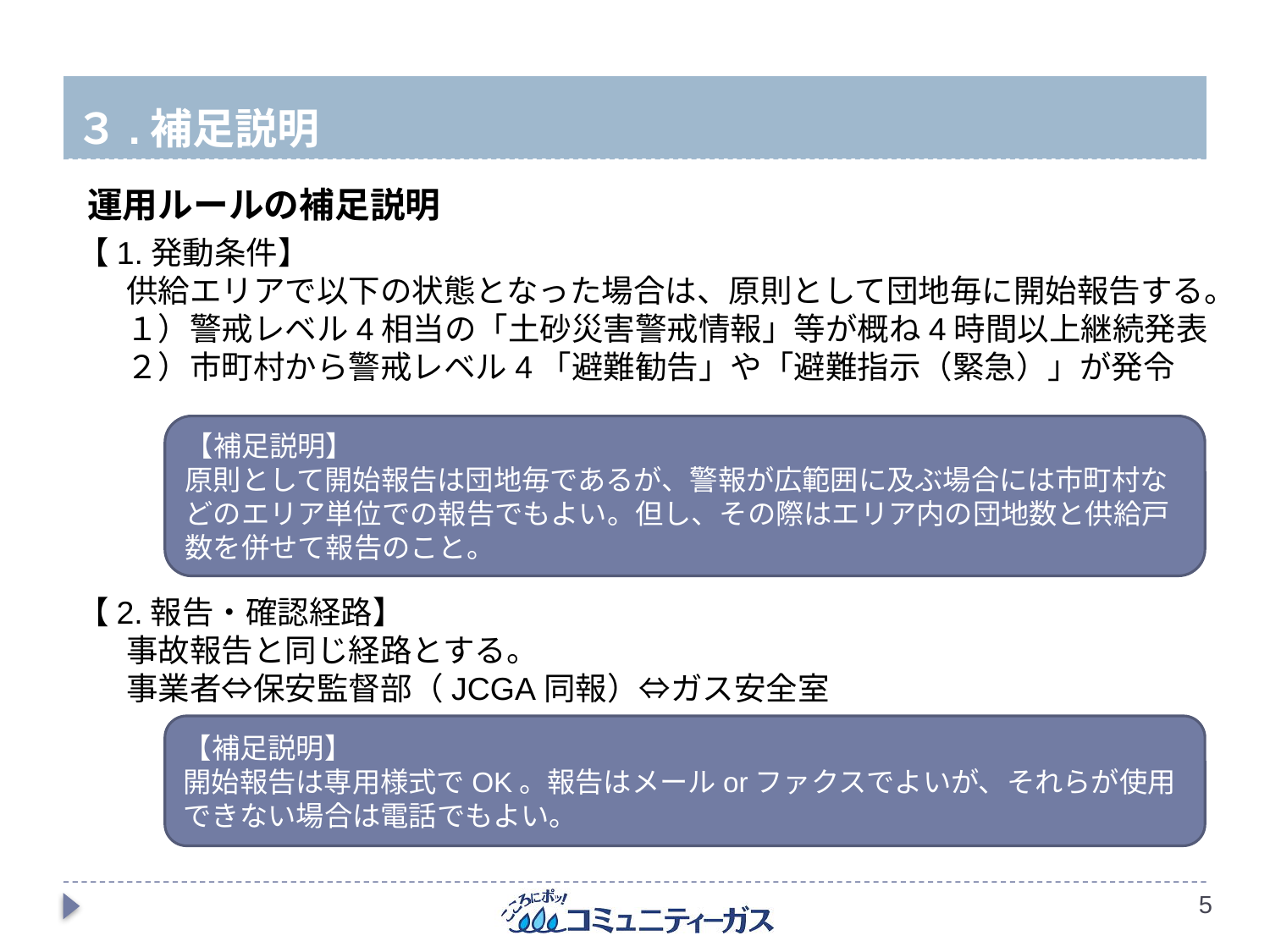

# ３.補足説明
運用ルールの補足説明
【1.発動条件】
供給エリアで以下の状態となった場合は、原則として団地毎に開始報告する。
１）警戒レベル4相当の「土砂災害警戒情報」等が概ね4時間以上継続発表
２）市町村から警戒レベル4「避難勧告」や「避難指示（緊急）」が発令
【補足説明】
原則として開始報告は団地毎であるが、警報が広範囲に及ぶ場合には市町村などのエリア単位での報告でもよい。但し、その際はエリア内の団地数と供給戸数を併せて報告のこと。
【2.報告・確認経路】
事故報告と同じ経路とする。
事業者⇔保安監督部（JCGA同報）⇔ガス安全室
【補足説明】
開始報告は専用様式でOK。報告はメールorファクスでよいが、それらが使用できない場合は電話でもよい。
5